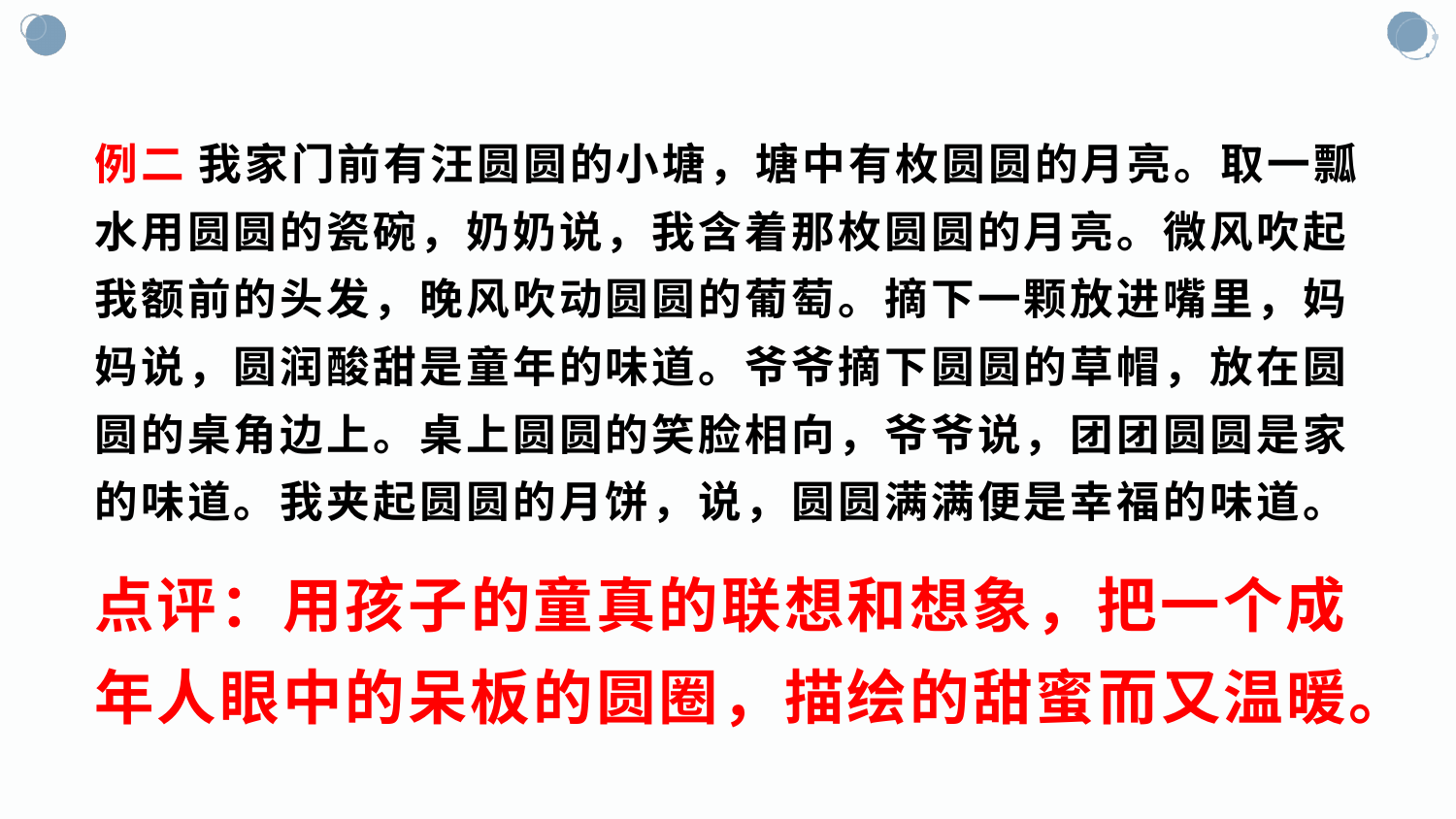

#
例二 我家门前有汪圆圆的小塘，塘中有枚圆圆的月亮。取一瓢水用圆圆的瓷碗，奶奶说，我含着那枚圆圆的月亮。微风吹起我额前的头发，晚风吹动圆圆的葡萄。摘下一颗放进嘴里，妈妈说，圆润酸甜是童年的味道。爷爷摘下圆圆的草帽，放在圆圆的桌角边上。桌上圆圆的笑脸相向，爷爷说，团团圆圆是家的味道。我夹起圆圆的月饼，说，圆圆满满便是幸福的味道。
点评：用孩子的童真的联想和想象，把一个成年人眼中的呆板的圆圈，描绘的甜蜜而又温暖。